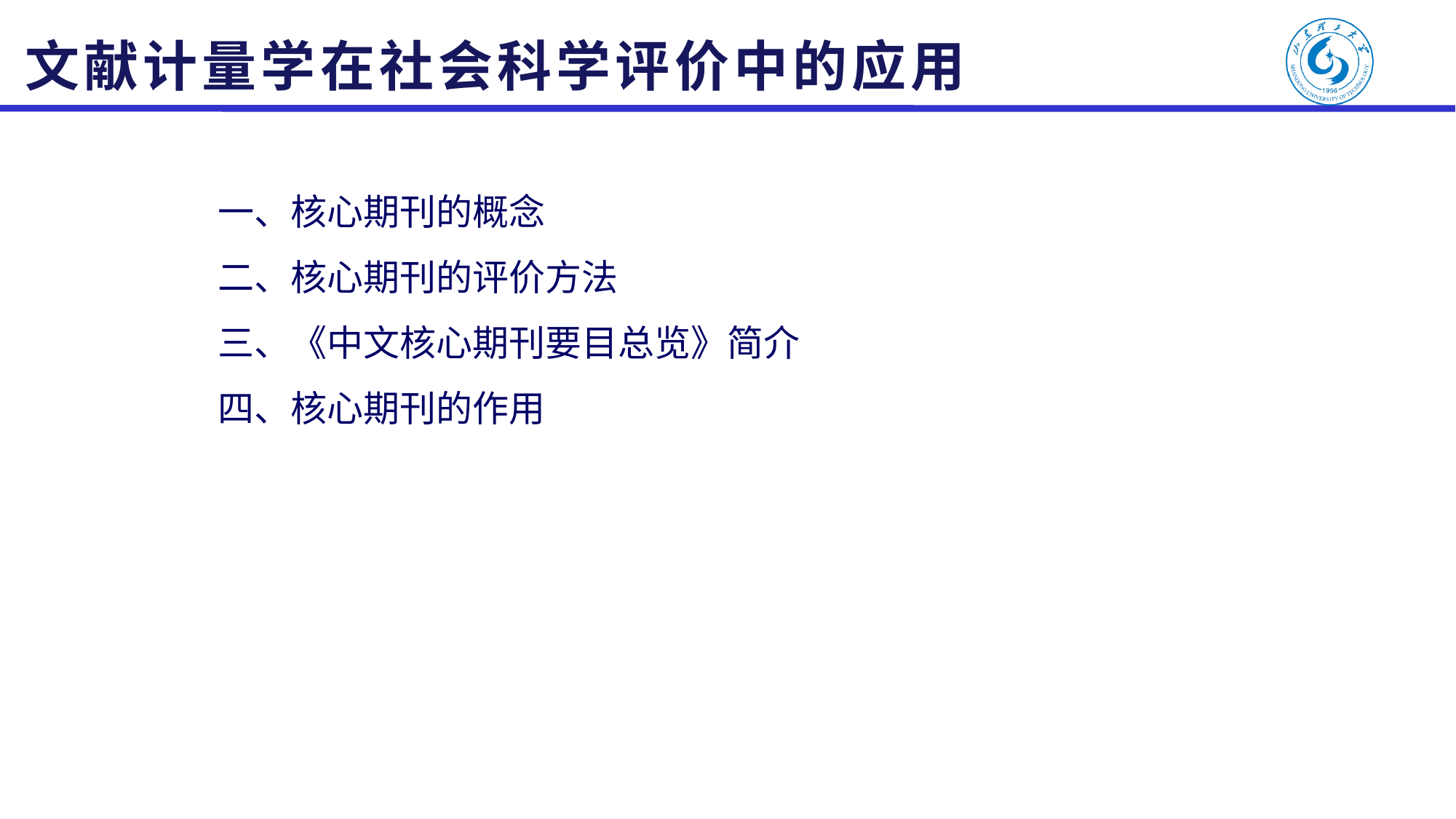

# 文献计量学在社会科学评价中的应用
一、核心期刊的概念
二、核心期刊的评价方法
三、《中文核心期刊要目总览》简介
四、核心期刊的作用